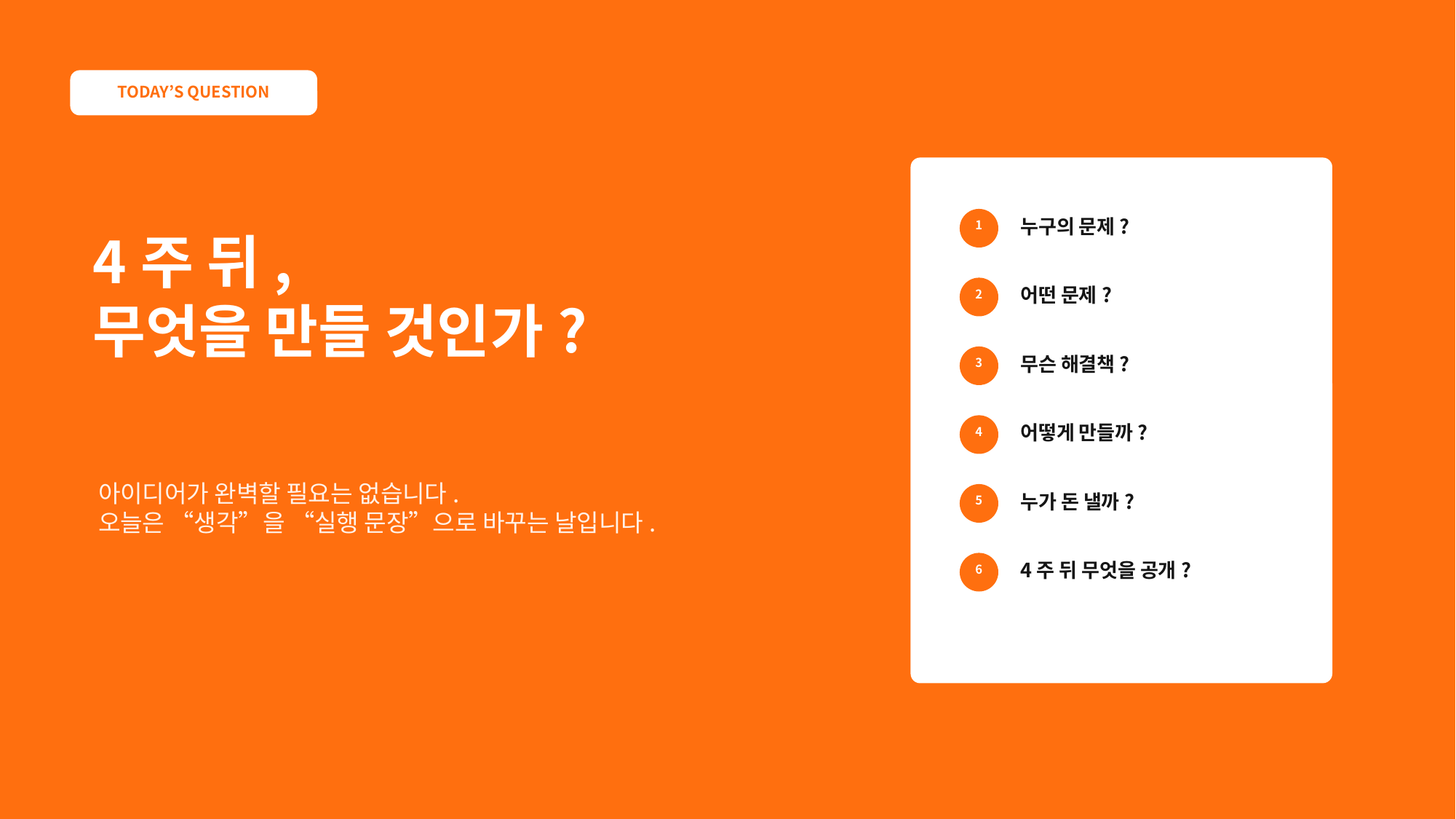

TODAY’S QUESTION

4주 뒤,
무엇을 만들 것인가?
누구의 문제?

1
어떤 문제?

2
무슨 해결책?

3
어떻게 만들까?

4
아이디어가 완벽할 필요는 없습니다.
오늘은 “생각”을 “실행 문장”으로 바꾸는 날입니다.
누가 돈 낼까?

5
4주 뒤 무엇을 공개?

6